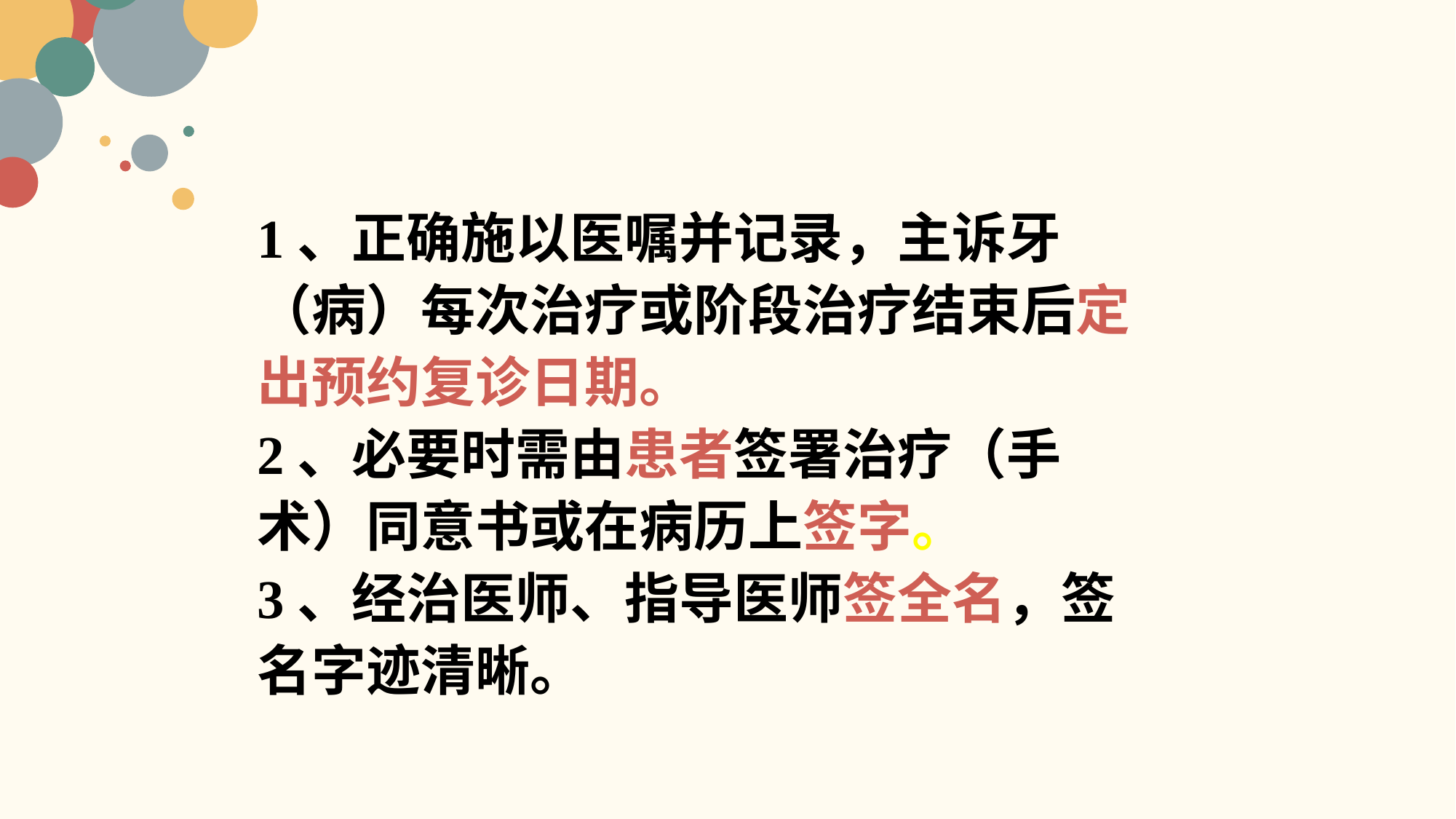

1、正确施以医嘱并记录，主诉牙（病）每次治疗或阶段治疗结束后定出预约复诊日期。
2、必要时需由患者签署治疗（手术）同意书或在病历上签字。
3、经治医师、指导医师签全名，签名字迹清晰。